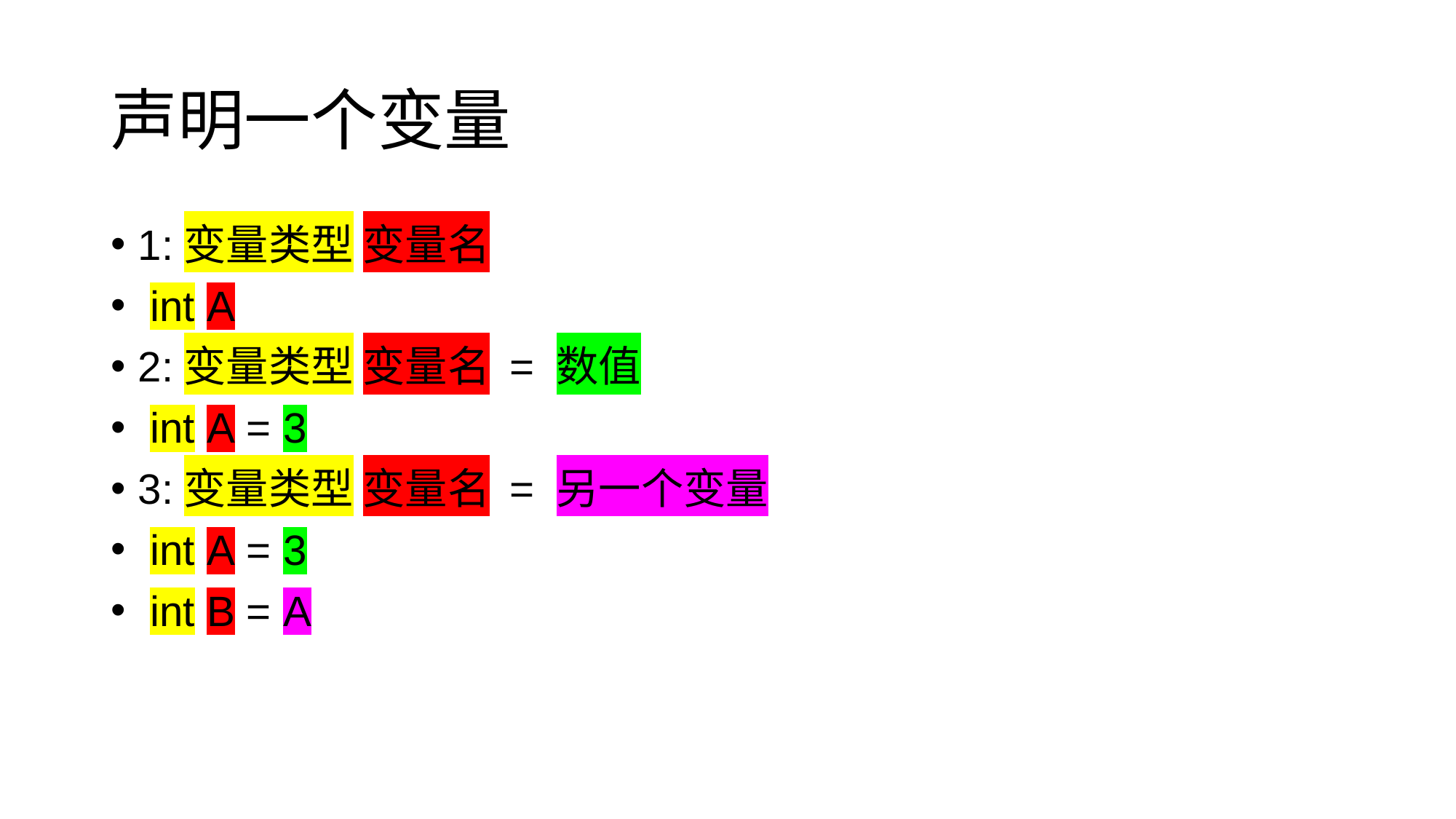

# 声明一个变量
1:变量类型 变量名
 int A
2:变量类型 变量名 = 数值
 int A = 3
3:变量类型 变量名 = 另一个变量
 int A = 3
 int B = A